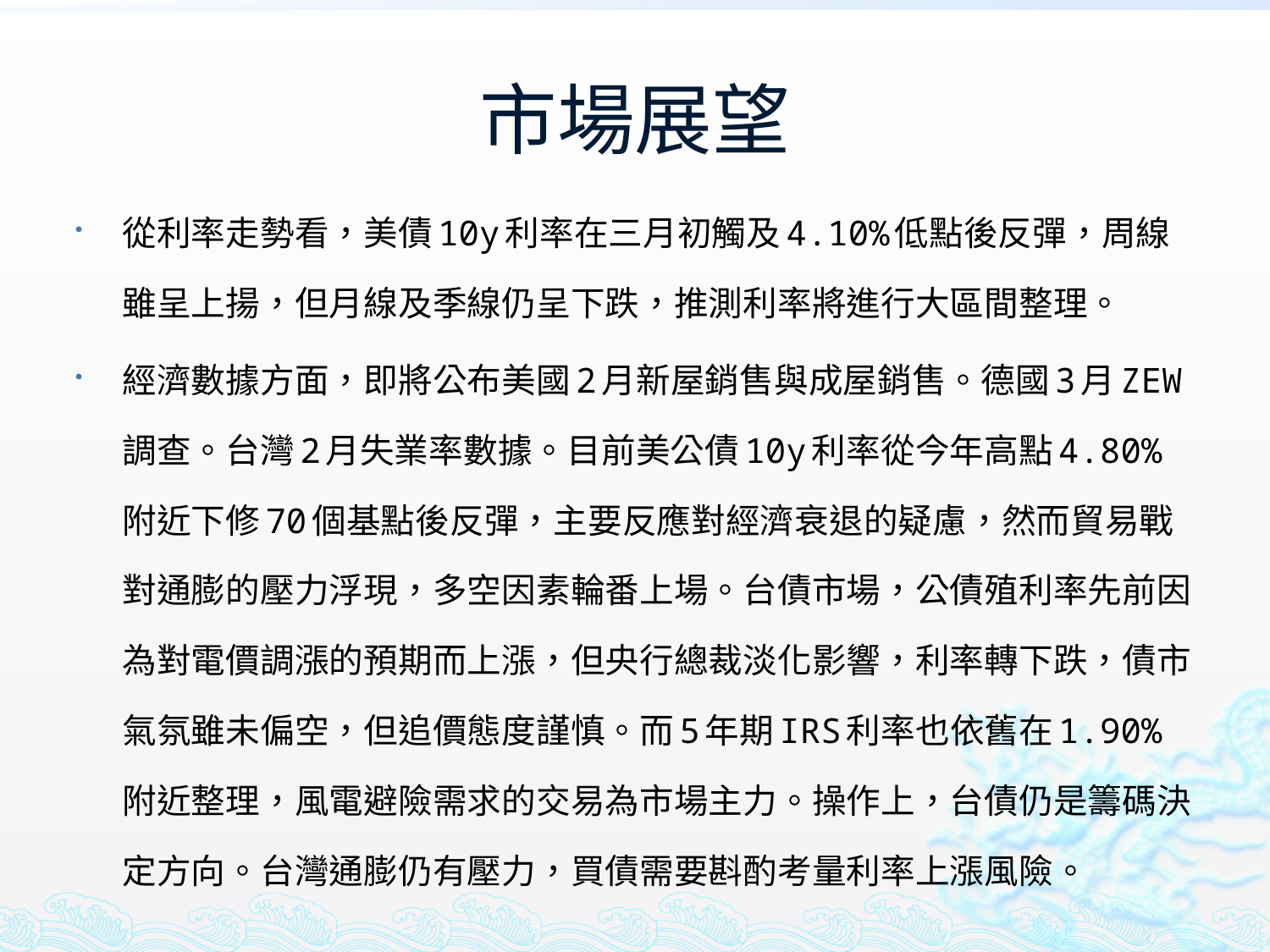

# 市場展望
從利率走勢看，美債10y利率在三月初觸及4.10%低點後反彈，周線雖呈上揚，但月線及季線仍呈下跌，推測利率將進行大區間整理。
經濟數據方面，即將公布美國2月新屋銷售與成屋銷售。德國3月ZEW調查。台灣2月失業率數據。目前美公債10y利率從今年高點4.80%附近下修70個基點後反彈，主要反應對經濟衰退的疑慮，然而貿易戰對通膨的壓力浮現，多空因素輪番上場。台債市場，公債殖利率先前因為對電價調漲的預期而上漲，但央行總裁淡化影響，利率轉下跌，債市氣氛雖未偏空，但追價態度謹慎。而5年期IRS利率也依舊在1.90%附近整理，風電避險需求的交易為市場主力。操作上，台債仍是籌碼決定方向。台灣通膨仍有壓力，買債需要斟酌考量利率上漲風險。